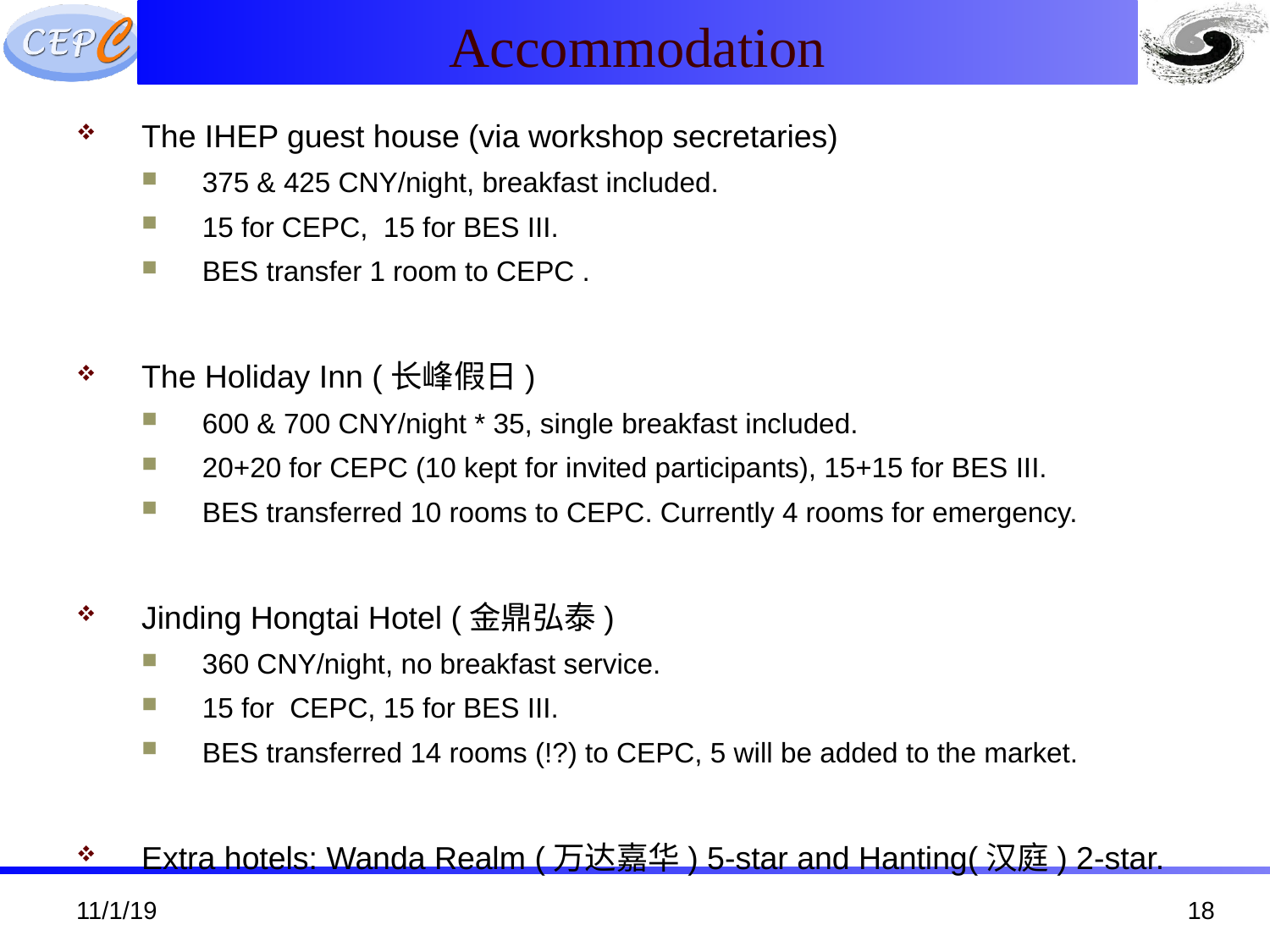

Accommodation
The IHEP guest house (via workshop secretaries)
375 & 425 CNY/night, breakfast included.
15 for CEPC,  15 for BES III.
BES transfer 1 room to CEPC .

The Holiday Inn (长峰假日)
600 & 700 CNY/night * 35, single breakfast included.
20+20 for CEPC (10 kept for invited participants), 15+15 for BES III.
BES transferred 10 rooms to CEPC. Currently 4 rooms for emergency.

Jinding Hongtai Hotel (金鼎弘泰)
360 CNY/night, no breakfast service.
15 for  CEPC, 15 for BES III.
BES transferred 14 rooms (!?) to CEPC, 5 will be added to the market.

Extra hotels: Wanda Realm (万达嘉华) 5-star and Hanting(汉庭) 2-star.
11/1/19
18